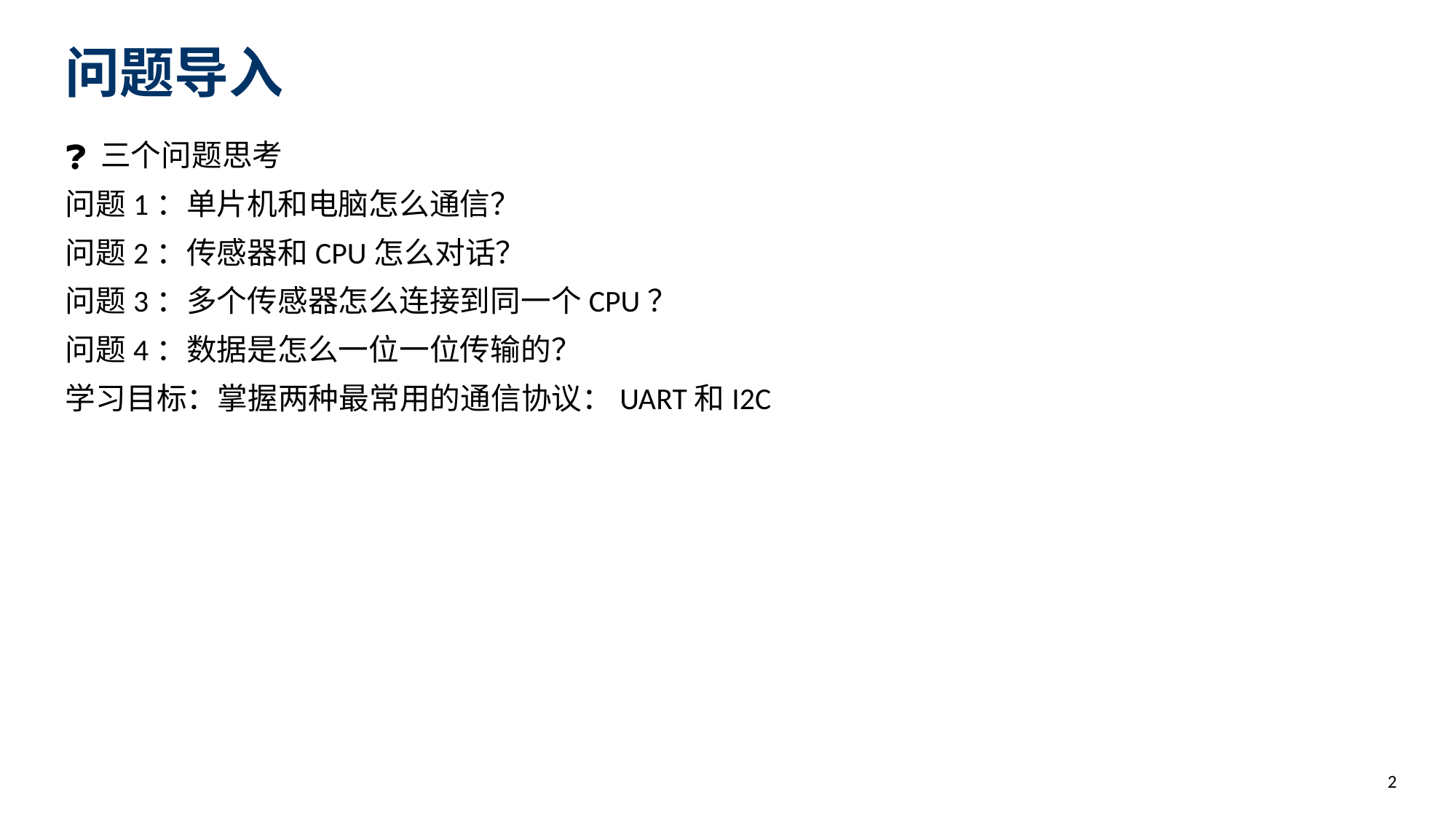

问题导入
❓ 三个问题思考
问题1：单片机和电脑怎么通信？
问题2：传感器和CPU怎么对话？
问题3：多个传感器怎么连接到同一个CPU？
问题4：数据是怎么一位一位传输的？
学习目标：掌握两种最常用的通信协议：UART和I2C
2